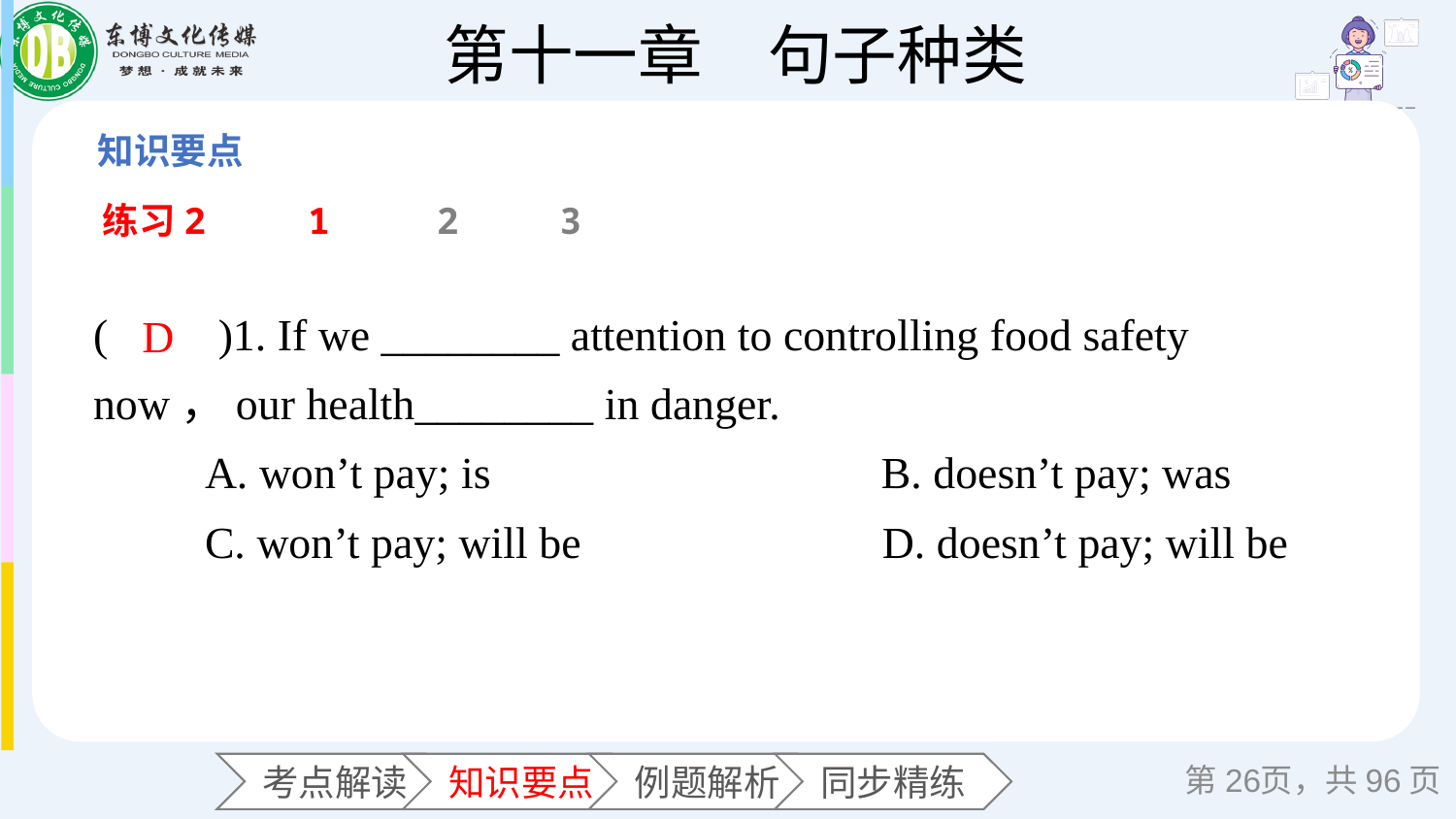

练习2
1
2
3
(　　)1. If we ________ attention to controlling food safety now，our health________ in danger.
          A. won’t pay; is                                   B. doesn’t pay; was
          C. won’t pay; will be                           D. doesn’t pay; will be
D
第26页，共96页